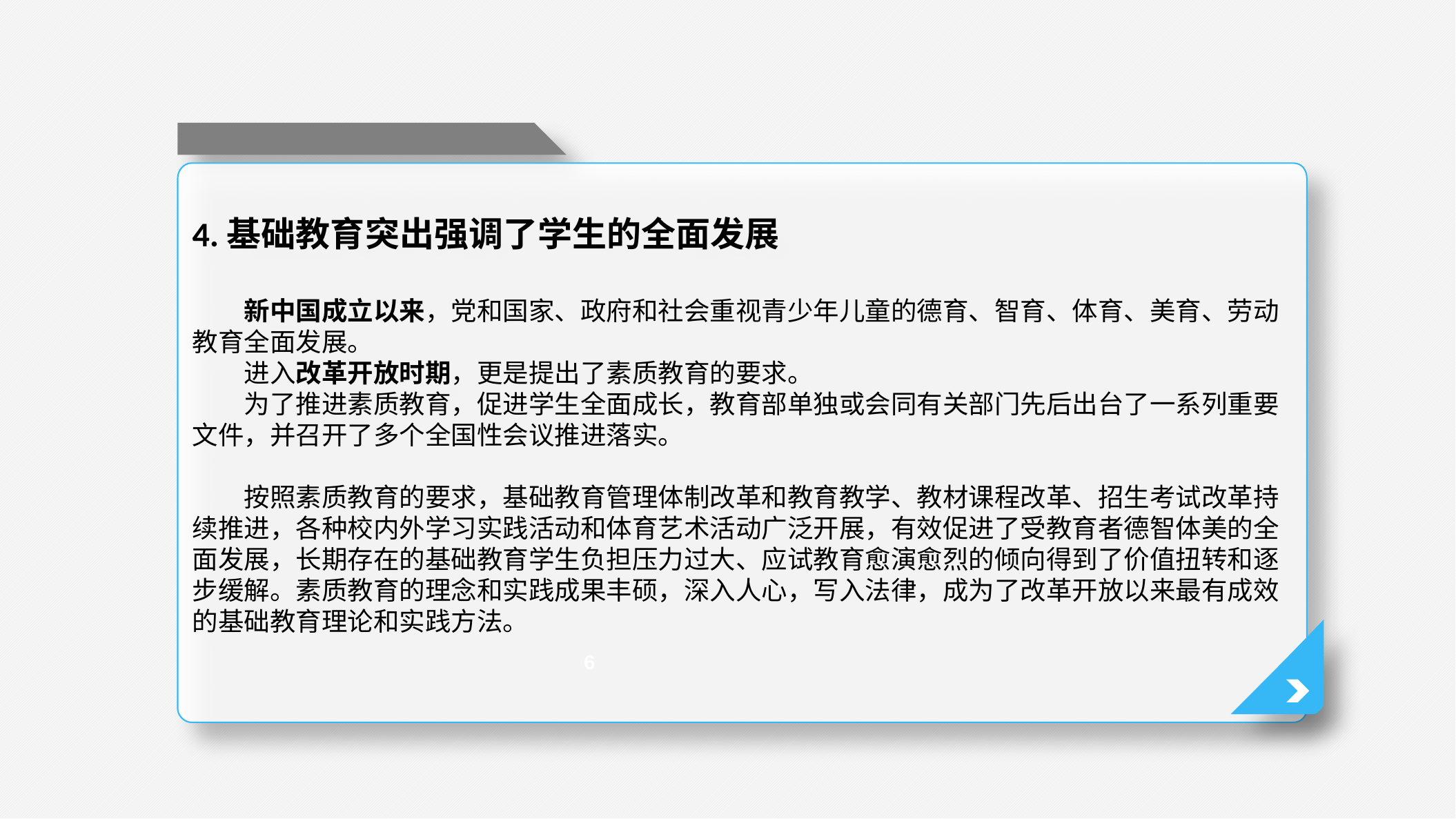

4.基础教育突出强调了学生的全面发展

新中国成立以来，党和国家、政府和社会重视青少年儿童的德育、智育、体育、美育、劳动教育全面发展。
进入改革开放时期，更是提出了素质教育的要求。
为了推进素质教育，促进学生全面成长，教育部单独或会同有关部门先后出台了一系列重要文件，并召开了多个全国性会议推进落实。

按照素质教育的要求，基础教育管理体制改革和教育教学、教材课程改革、招生考试改革持续推进，各种校内外学习实践活动和体育艺术活动广泛开展，有效促进了受教育者德智体美的全面发展，长期存在的基础教育学生负担压力过大、应试教育愈演愈烈的倾向得到了价值扭转和逐步缓解。素质教育的理念和实践成果丰硕，深入人心，写入法律，成为了改革开放以来最有成效的基础教育理论和实践方法。

6